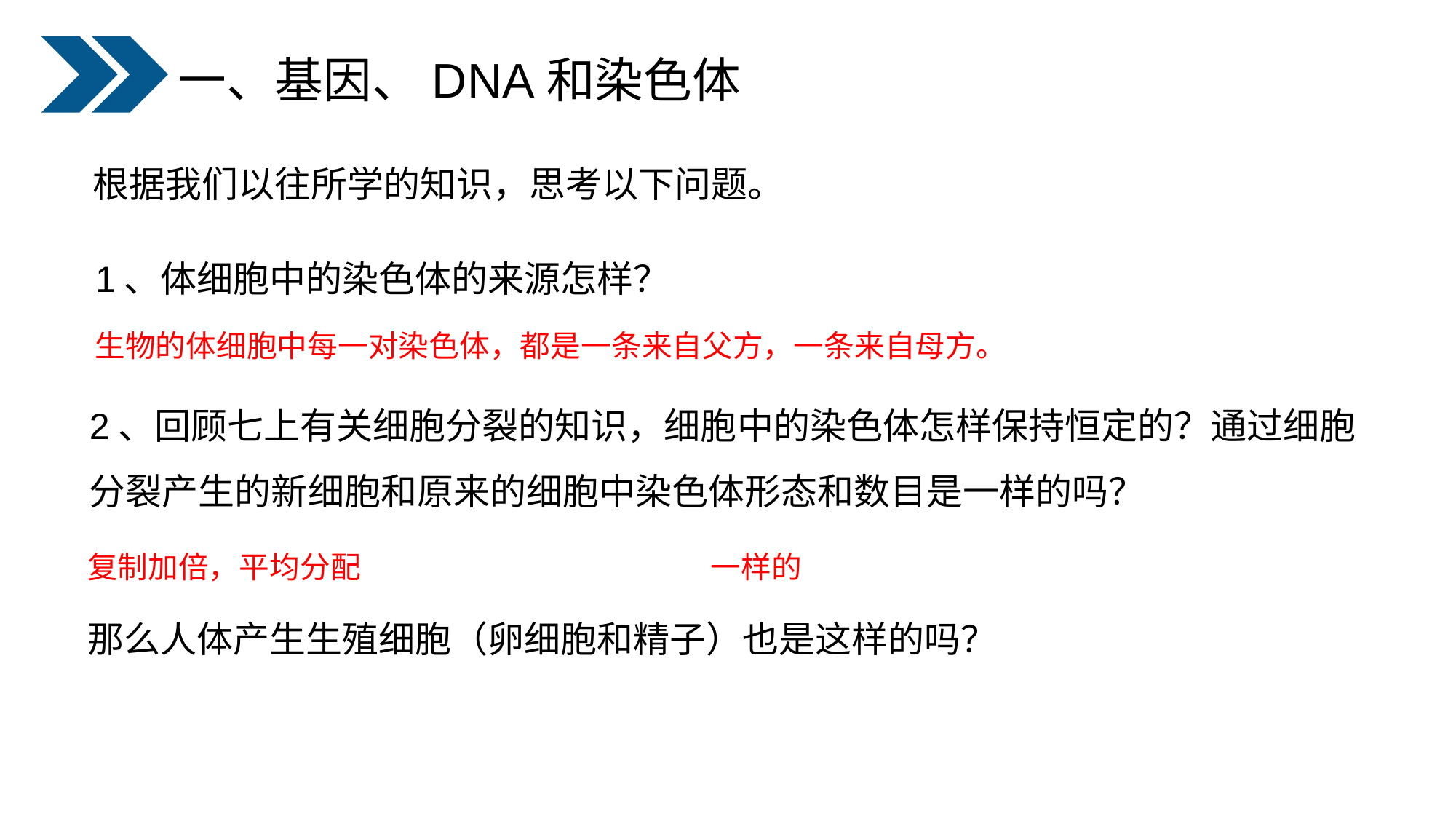

一、基因、DNA和染色体
根据我们以往所学的知识，思考以下问题。
1、体细胞中的染色体的来源怎样？
    生物的体细胞中每一对染色体，都是一条来自父方，一条来自母方。
2、回顾七上有关细胞分裂的知识，细胞中的染色体怎样保持恒定的？通过细胞分裂产生的新细胞和原来的细胞中染色体形态和数目是一样的吗？
复制加倍，平均分配
一样的
  那么人体产生生殖细胞（卵细胞和精子）也是这样的吗？